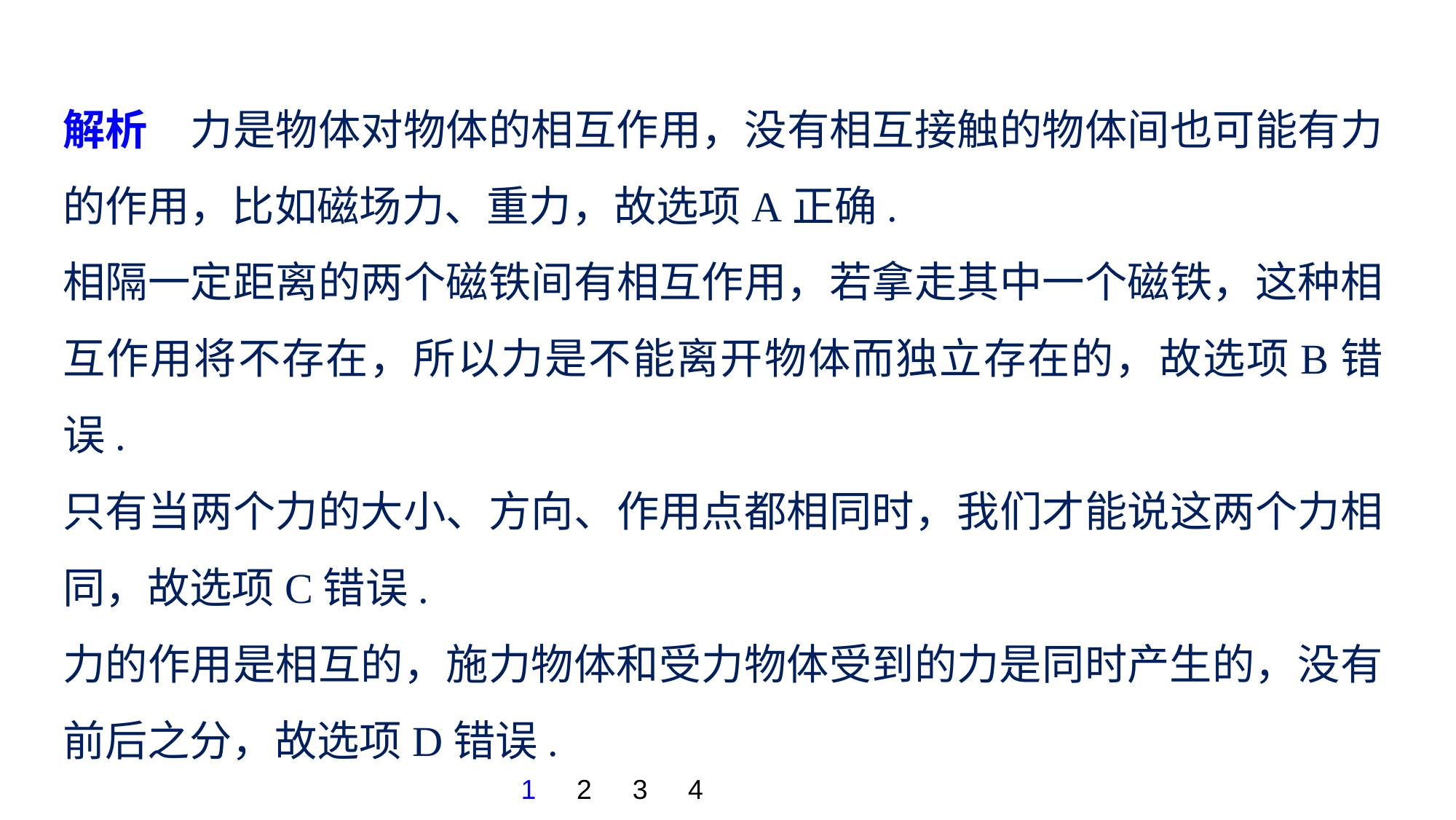

解析　力是物体对物体的相互作用，没有相互接触的物体间也可能有力的作用，比如磁场力、重力，故选项A正确.
相隔一定距离的两个磁铁间有相互作用，若拿走其中一个磁铁，这种相互作用将不存在，所以力是不能离开物体而独立存在的，故选项B错误.
只有当两个力的大小、方向、作用点都相同时，我们才能说这两个力相同，故选项C错误.
力的作用是相互的，施力物体和受力物体受到的力是同时产生的，没有前后之分，故选项D错误.
1
2
3
4